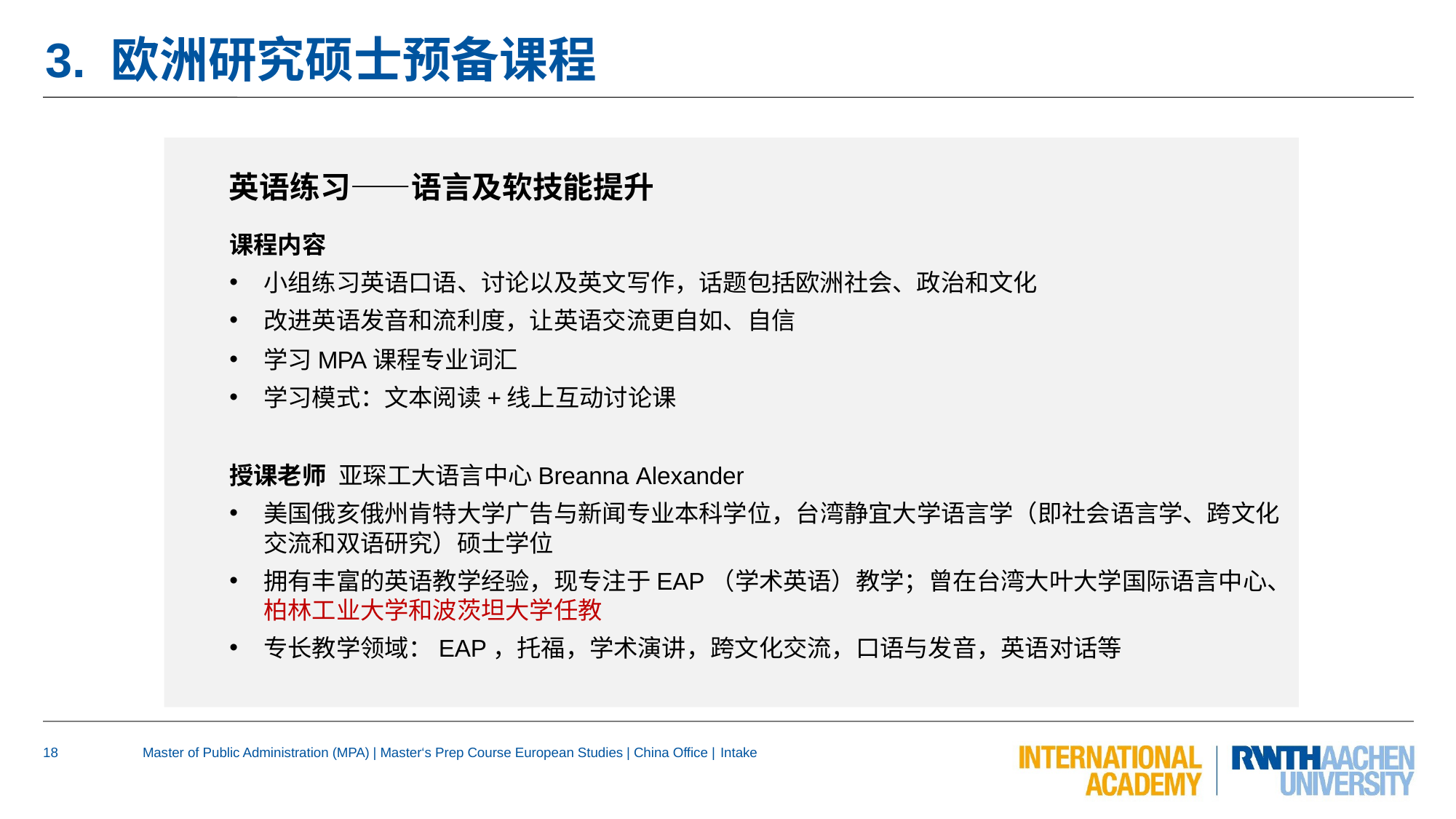

# 3. 欧洲研究硕士预备课程

英语练习——语言及软技能提升
课程内容
小组练习英语口语、讨论以及英文写作，话题包括欧洲社会、政治和文化
改进英语发音和流利度，让英语交流更自如、自信
学习MPA课程专业词汇
学习模式：文本阅读+线上互动讨论课

授课老师 亚琛工大语言中心Breanna Alexander
美国俄亥俄州肯特大学广告与新闻专业本科学位，台湾静宜大学语言学（即社会语言学、跨文化 交流和双语研究）硕士学位
拥有丰富的英语教学经验，现专注于EAP（学术英语）教学；曾在台湾大叶大学国际语言中心、
柏林工业大学和波茨坦大学任教
专长教学领域：EAP，托福，学术演讲，跨文化交流，口语与发音，英语对话等
18
Master of Public Administration (MPA) | Master‘s Prep Course European Studies | China Office | Intake